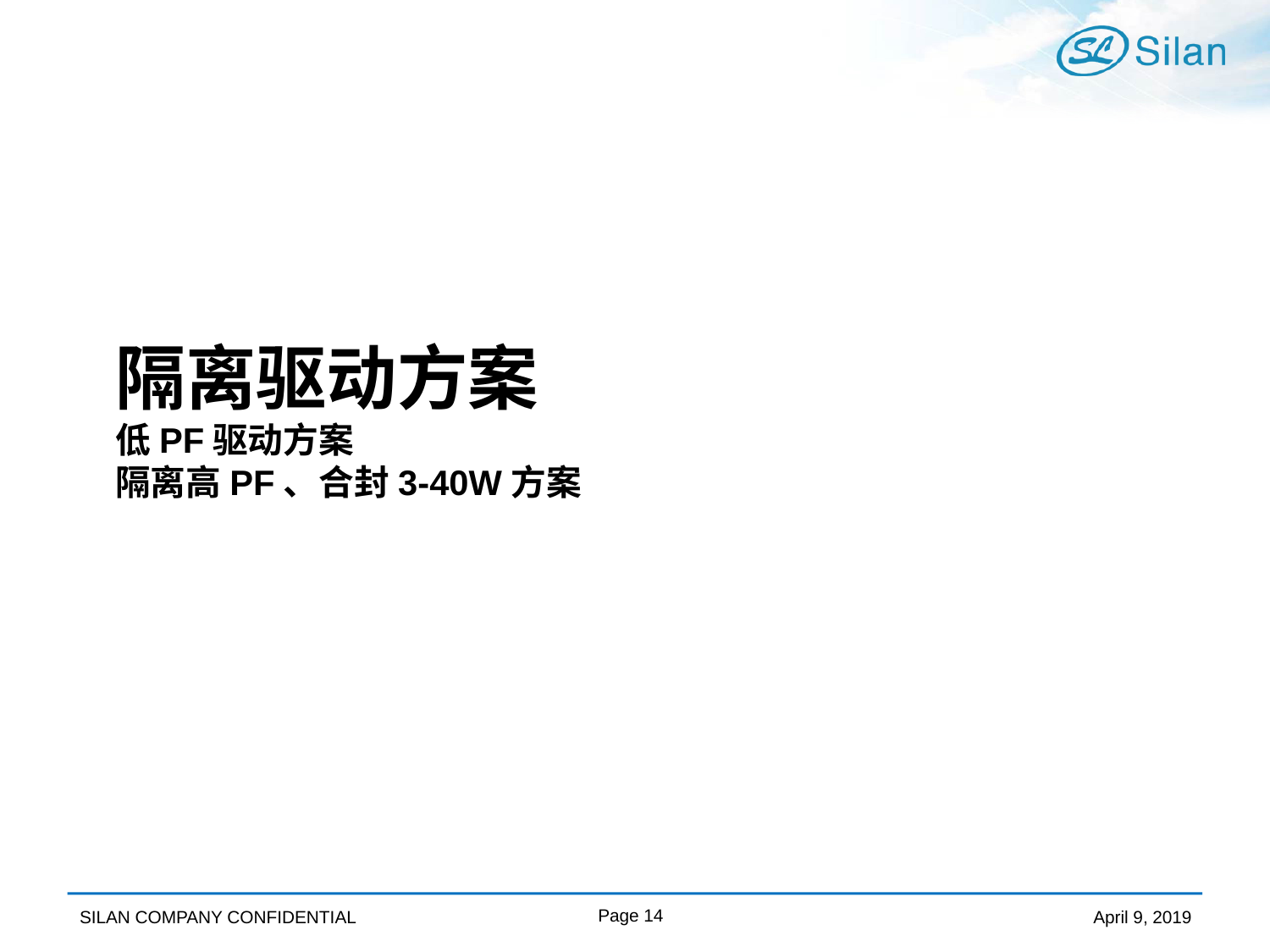

# 隔离驱动方案 低PF驱动方案 隔离高PF、合封3-40W方案
Page 14
April 9, 2019